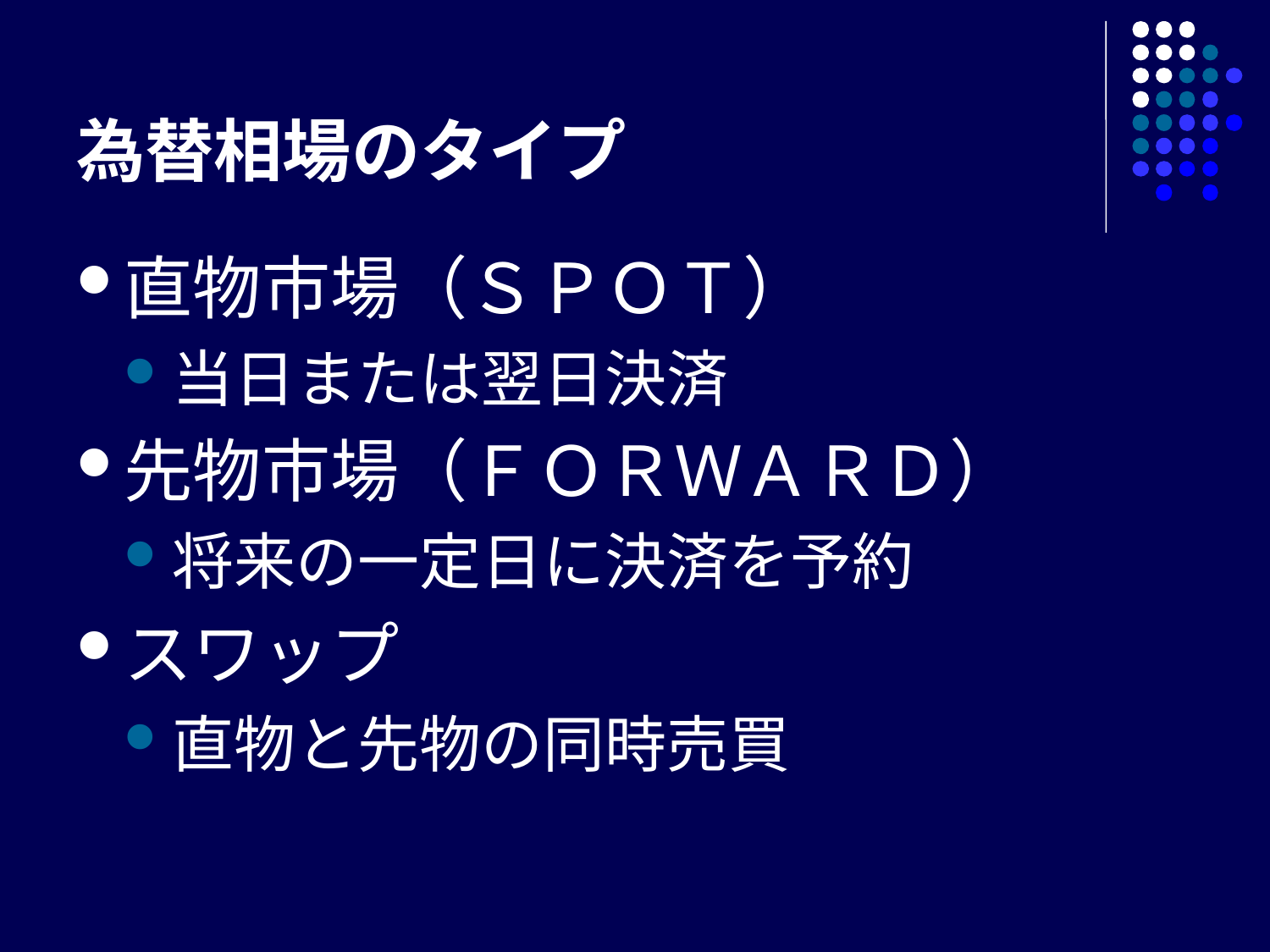

# 為替相場のタイプ
直物市場（ＳＰＯＴ）
当日または翌日決済
先物市場（ＦＯＲＷＡＲＤ）
将来の一定日に決済を予約
スワップ
直物と先物の同時売買